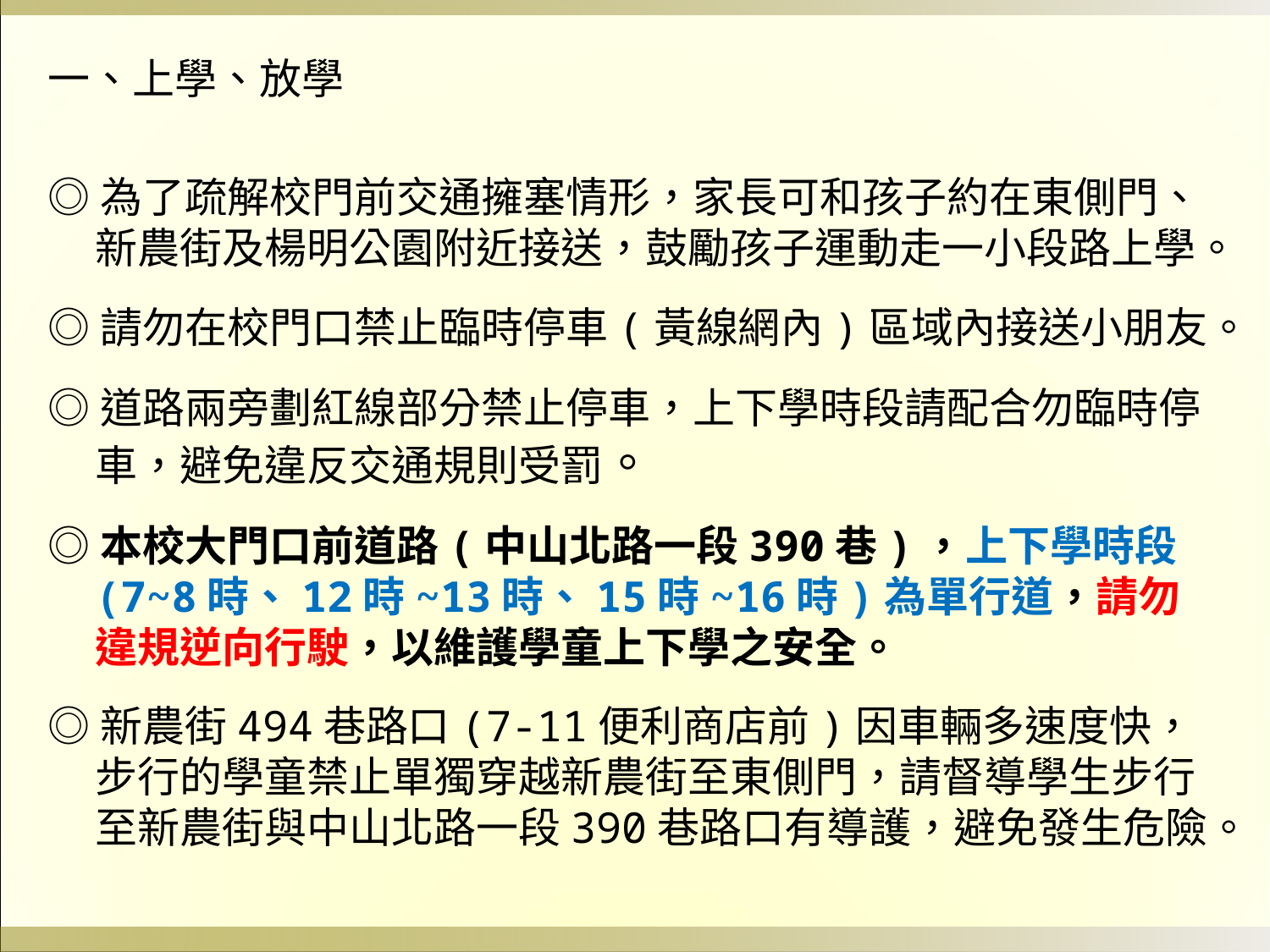

一、上學、放學

◎為了疏解校門前交通擁塞情形，家長可和孩子約在東側門、新農街及楊明公園附近接送，鼓勵孩子運動走一小段路上學。

◎請勿在校門口禁止臨時停車(黃線網內)區域內接送小朋友。

◎道路兩旁劃紅線部分禁止停車，上下學時段請配合勿臨時停車，避免違反交通規則受罰。

◎本校大門口前道路(中山北路一段390巷)，上下學時段(7~8時、12時~13時、15時~16時)為單行道，請勿違規逆向行駛，以維護學童上下學之安全。

◎新農街494巷路口(7-11便利商店前)因車輛多速度快，步行的學童禁止單獨穿越新農街至東側門，請督導學生步行至新農街與中山北路一段390巷路口有導護，避免發生危險。